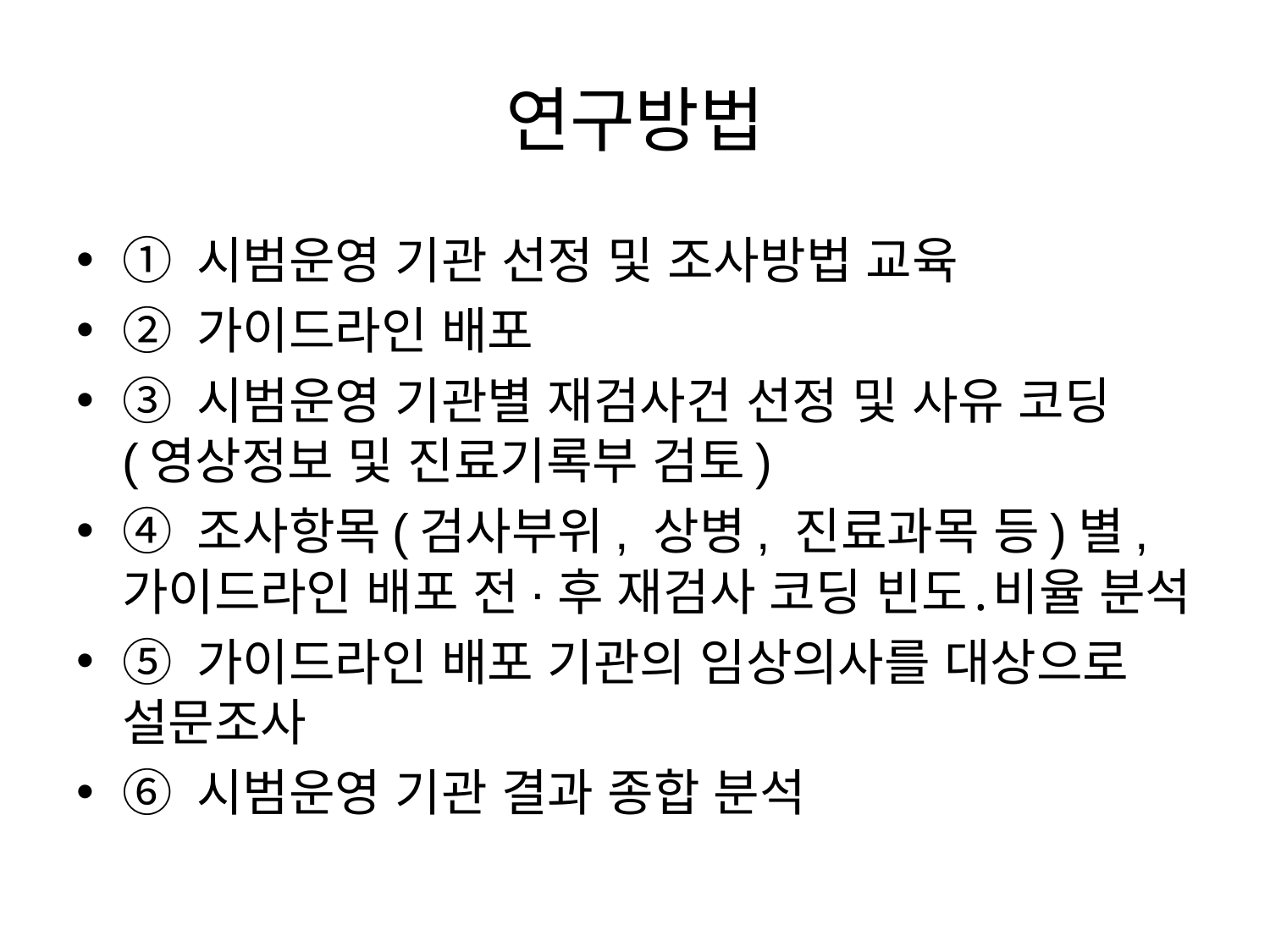

# 연구방법
① 시범운영 기관 선정 및 조사방법 교육
② 가이드라인 배포
③ 시범운영 기관별 재검사건 선정 및 사유 코딩(영상정보 및 진료기록부 검토)
④ 조사항목(검사부위, 상병, 진료과목 등)별, 가이드라인 배포 전·후 재검사 코딩 빈도․비율 분석
⑤ 가이드라인 배포 기관의 임상의사를 대상으로 설문조사
⑥ 시범운영 기관 결과 종합 분석